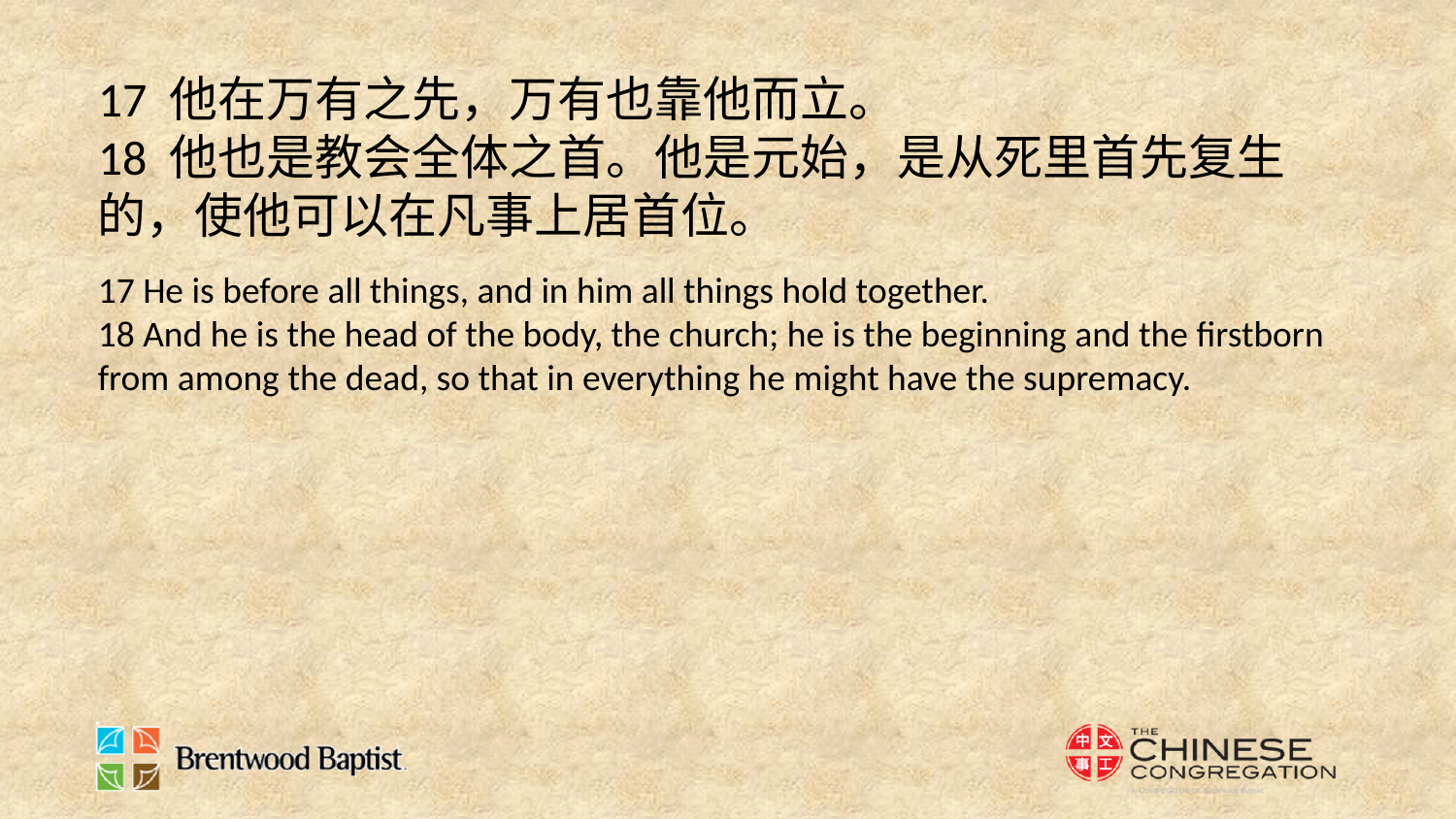

17 他在万有之先，万有也靠他而立。
18 他也是教会全体之首。他是元始，是从死里首先复生的，使他可以在凡事上居首位。

17 He is before all things, and in him all things hold together.
18 And he is the head of the body, the church; he is the beginning and the firstborn from among the dead, so that in everything he might have the supremacy.